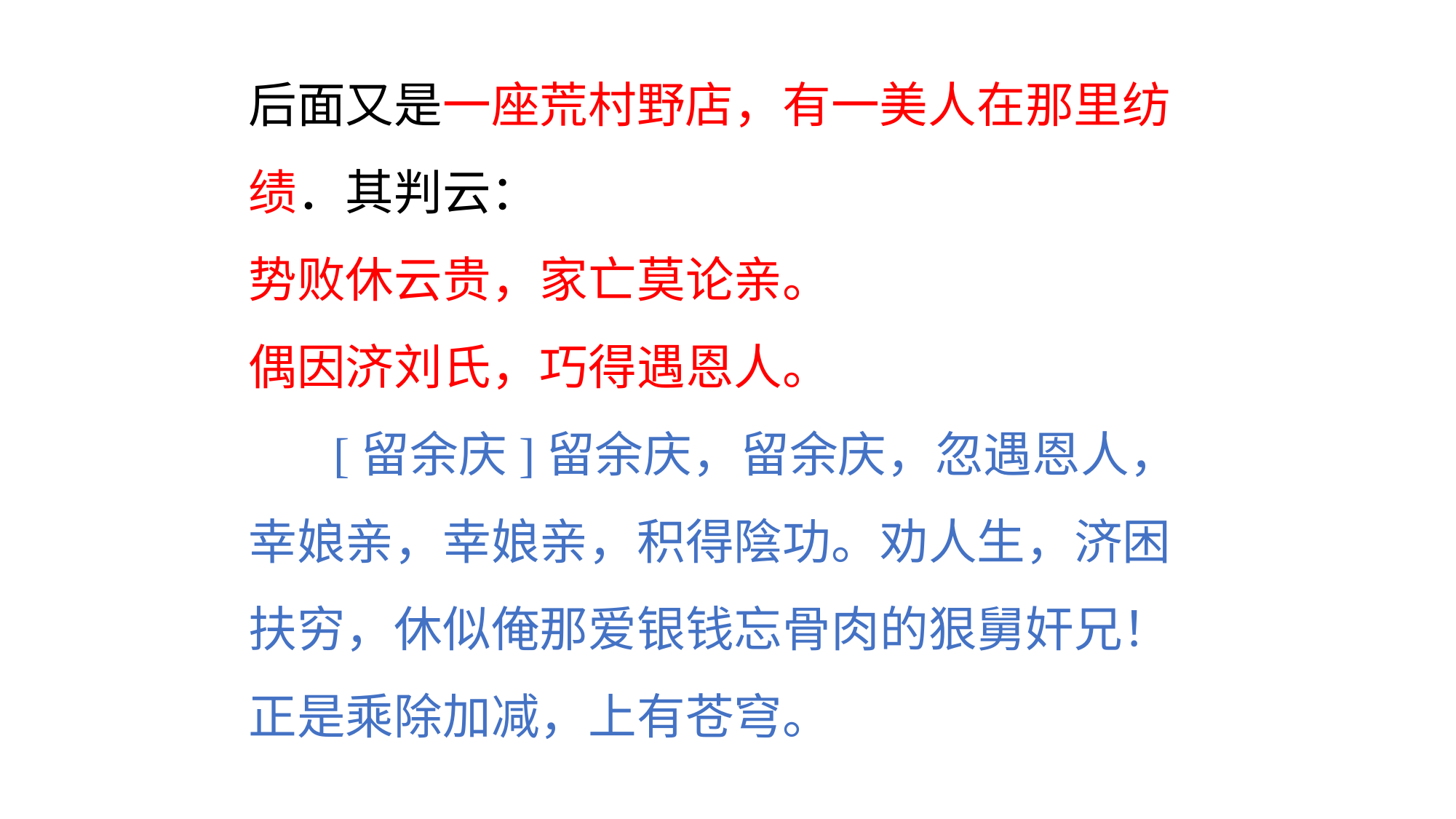

后面又是一座荒村野店，有一美人在那里纺绩．其判云：
势败休云贵，家亡莫论亲。
偶因济刘氏，巧得遇恩人。
       [留余庆]留余庆，留余庆，忽遇恩人，幸娘亲，幸娘亲，积得陰功。劝人生，济困扶穷，休似俺那爱银钱忘骨肉的狠舅奸兄！正是乘除加减，上有苍穹。